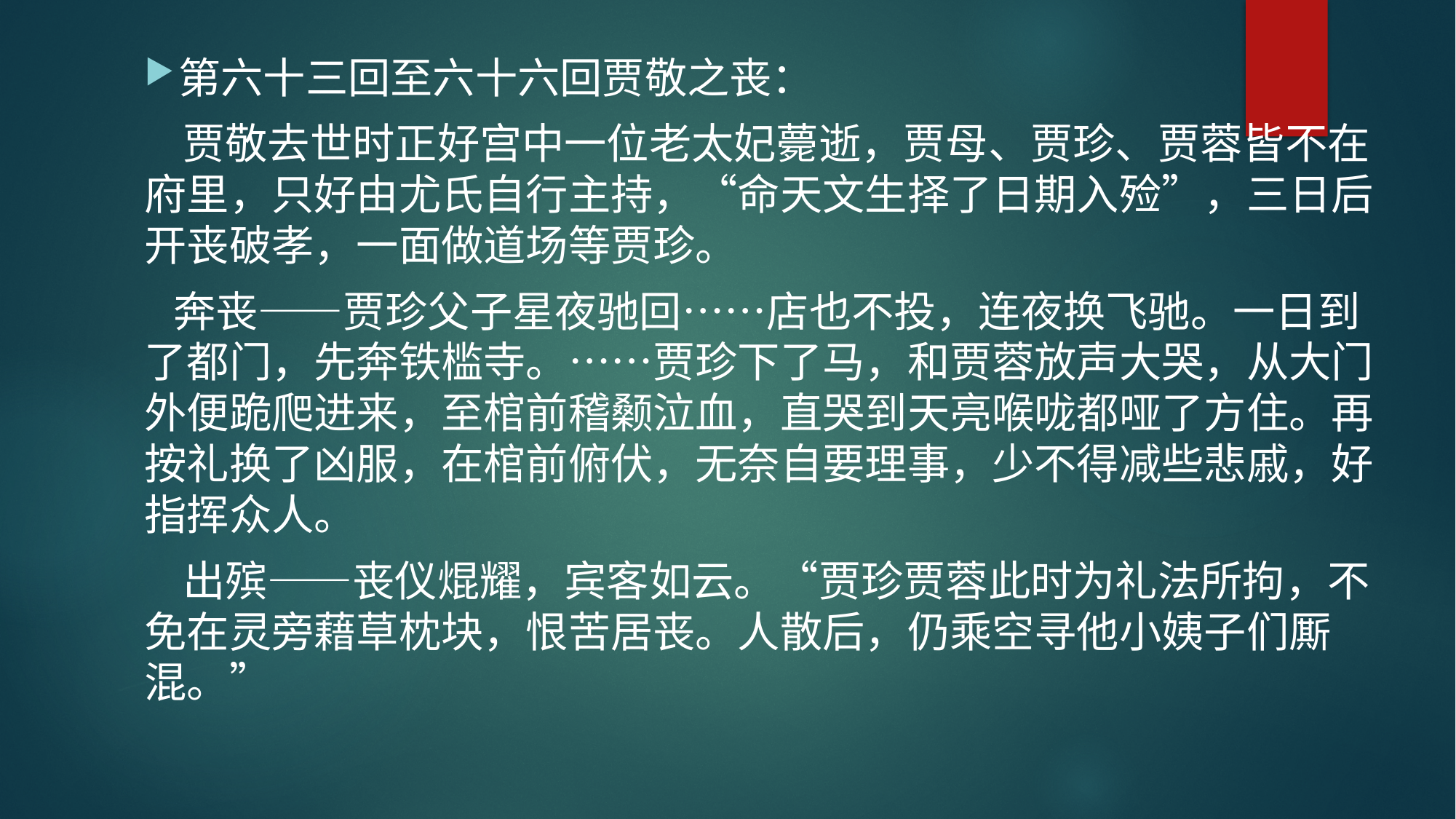

第六十三回至六十六回贾敬之丧：
   贾敬去世时正好宫中一位老太妃薨逝，贾母、贾珍、贾蓉皆不在府里，只好由尤氏自行主持，“命天文生择了日期入殓”，三日后开丧破孝，一面做道场等贾珍。
  奔丧——贾珍父子星夜驰回……店也不投，连夜换飞驰。一日到了都门，先奔铁槛寺。……贾珍下了马，和贾蓉放声大哭，从大门外便跪爬进来，至棺前稽颡泣血，直哭到天亮喉咙都哑了方住。再按礼换了凶服，在棺前俯伏，无奈自要理事，少不得减些悲戚，好指挥众人。
   出殡——丧仪焜耀，宾客如云。“贾珍贾蓉此时为礼法所拘，不免在灵旁藉草枕块，恨苦居丧。人散后，仍乘空寻他小姨子们厮混。”